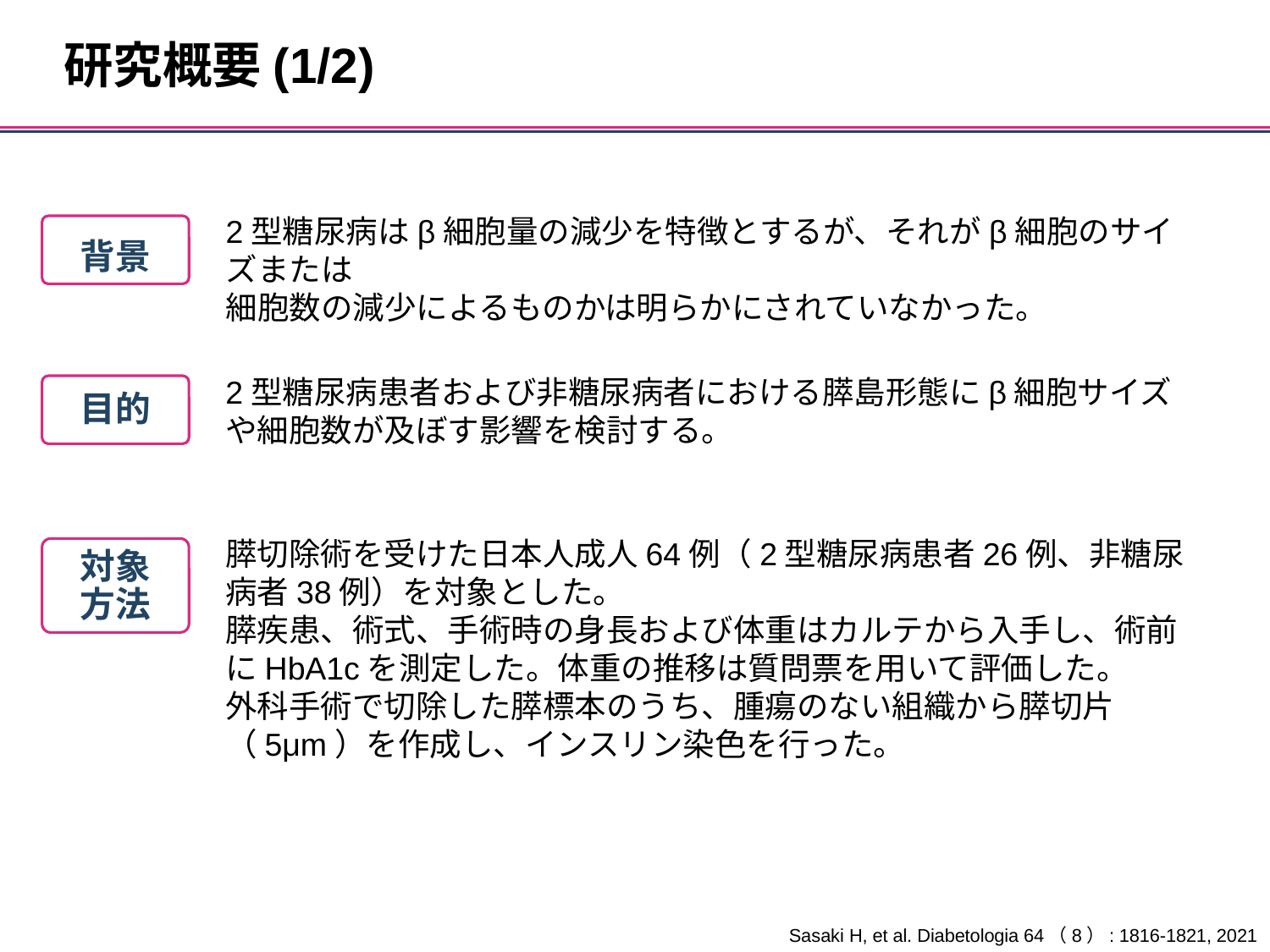

研究概要(1/2)
2型糖尿病はβ細胞量の減少を特徴とするが、それがβ細胞のサイズまたは
細胞数の減少によるものかは明らかにされていなかった。

背景
2型糖尿病患者および非糖尿病者における膵島形態にβ細胞サイズや細胞数が及ぼす影響を検討する。

目的
膵切除術を受けた日本人成人64例（2型糖尿病患者26例、非糖尿病者38例）を対象とした。
膵疾患、術式、手術時の身長および体重はカルテから入手し、術前にHbA1cを測定した。体重の推移は質問票を用いて評価した。
外科手術で切除した膵標本のうち、腫瘍のない組織から膵切片（5μm）を作成し、インスリン染色を行った。

対象
方法
Sasaki H, et al. Diabetologia 64（8）: 1816-1821, 2021